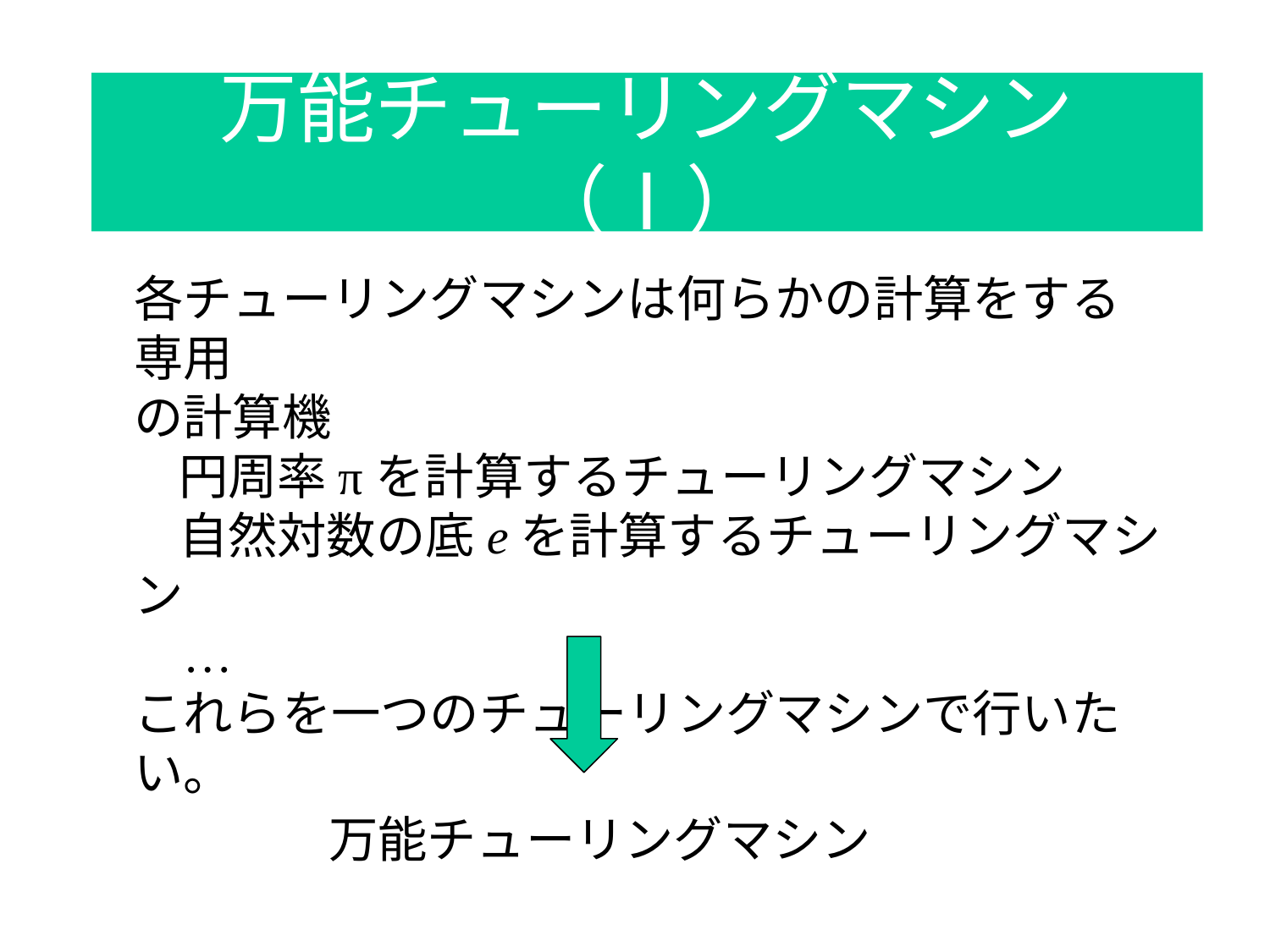

# 万能チューリングマシン（Ⅰ）
各チューリングマシンは何らかの計算をする専用
の計算機
   円周率πを計算するチューリングマシン
   自然対数の底eを計算するチューリングマシン
    …
これらを一つのチューリングマシンで行いたい。

万能チューリングマシン